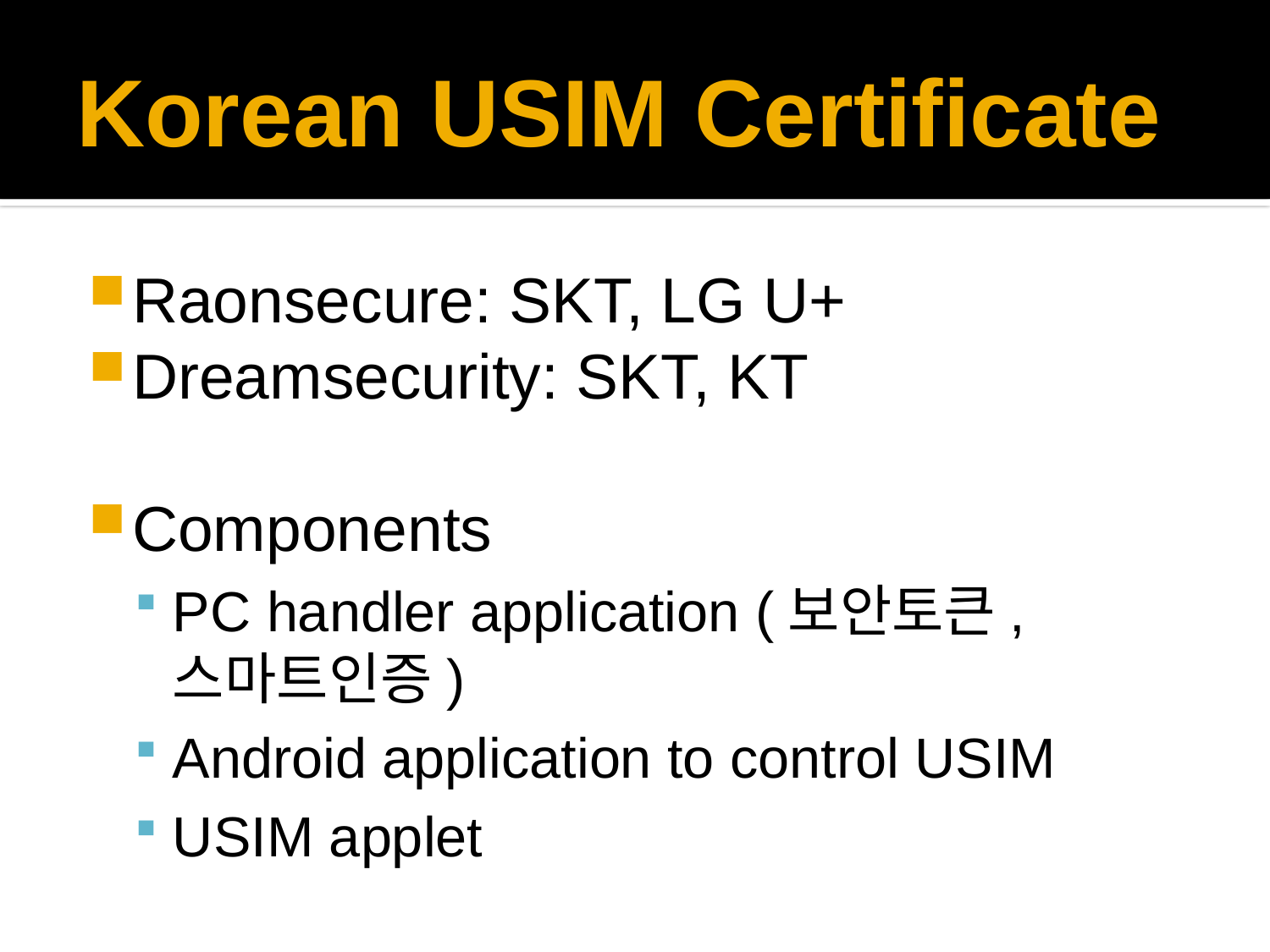

# Korean USIM Certificate
Raonsecure: SKT, LG U+
Dreamsecurity: SKT, KT

Components
PC handler application (보안토큰, 스마트인증)
Android application to control USIM
USIM applet